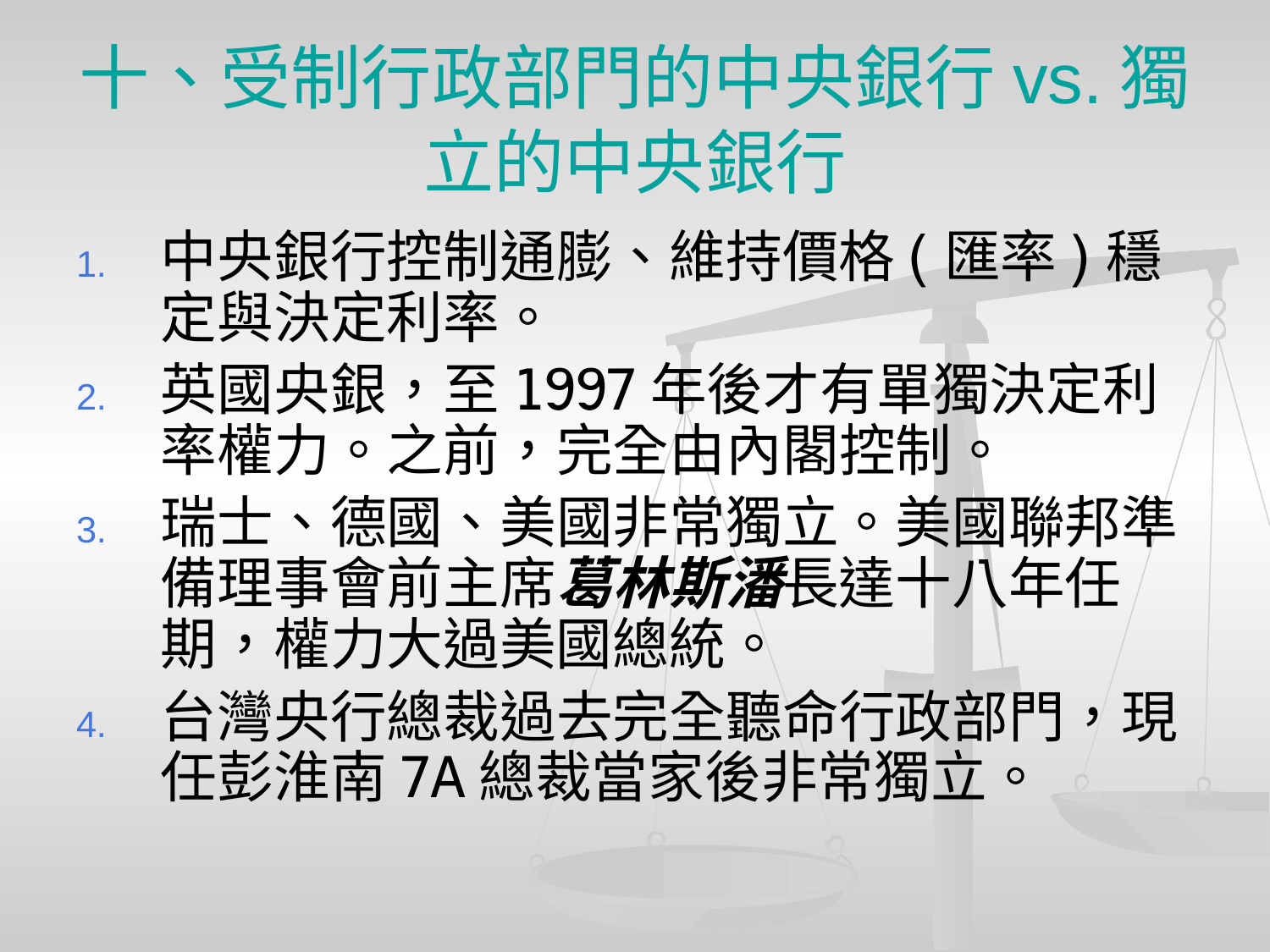

# 十、受制行政部門的中央銀行vs.獨立的中央銀行
中央銀行控制通膨、維持價格(匯率)穩定與決定利率。
英國央銀，至1997年後才有單獨決定利率權力。之前，完全由內閣控制。
瑞士、德國、美國非常獨立。美國聯邦準備理事會前主席葛林斯潘長達十八年任期，權力大過美國總統。
台灣央行總裁過去完全聽命行政部門，現任彭淮南7A總裁當家後非常獨立。